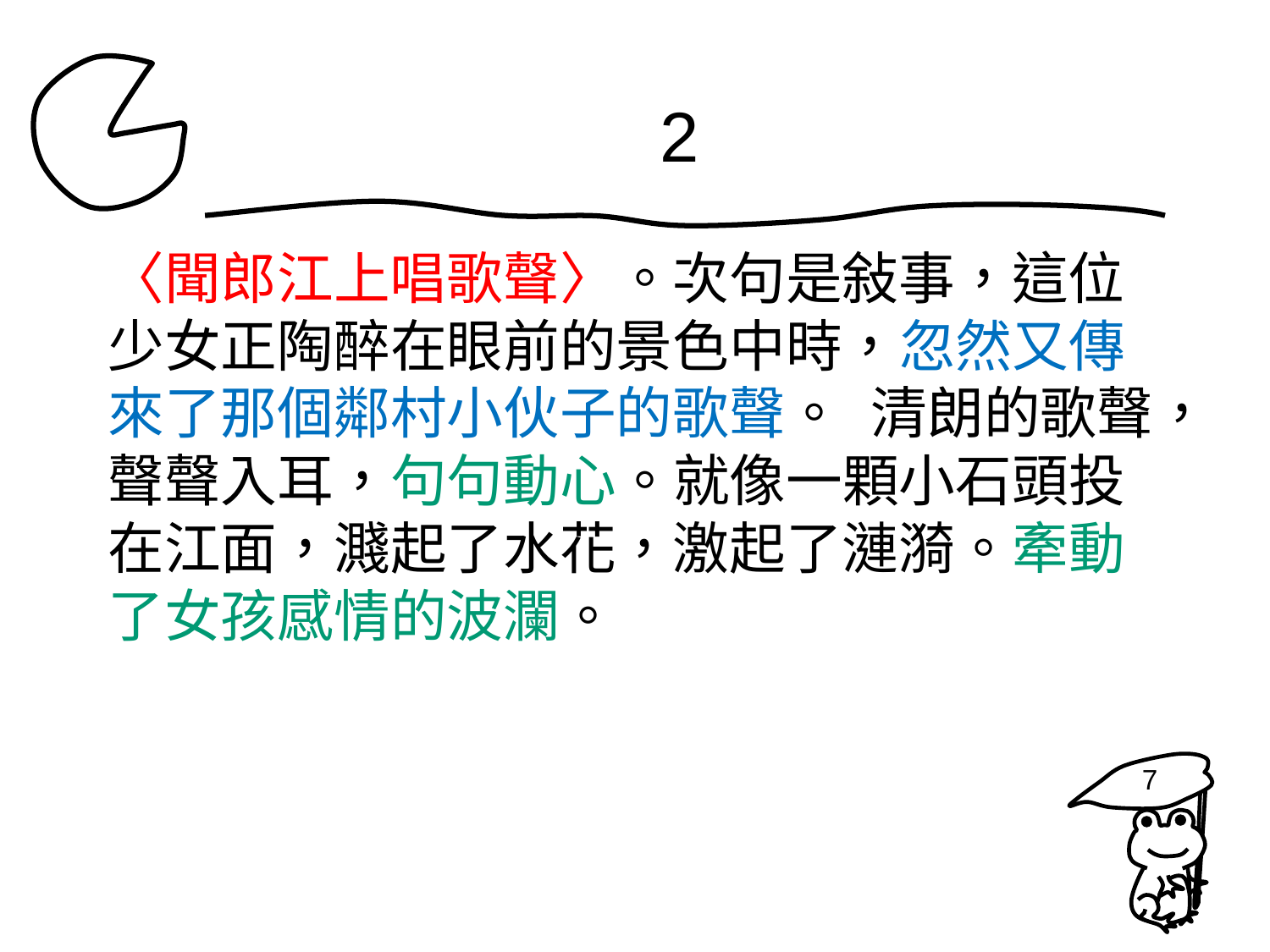

# 2
〈聞郎江上唱歌聲〉。次句是敍事，這位少女正陶醉在眼前的景色中時，忽然又傳來了那個鄰村小伙子的歌聲。 清朗的歌聲，聲聲入耳，句句動心。就像一顆小石頭投在江面，濺起了水花，激起了漣漪。牽動了女孩感情的波瀾。
7